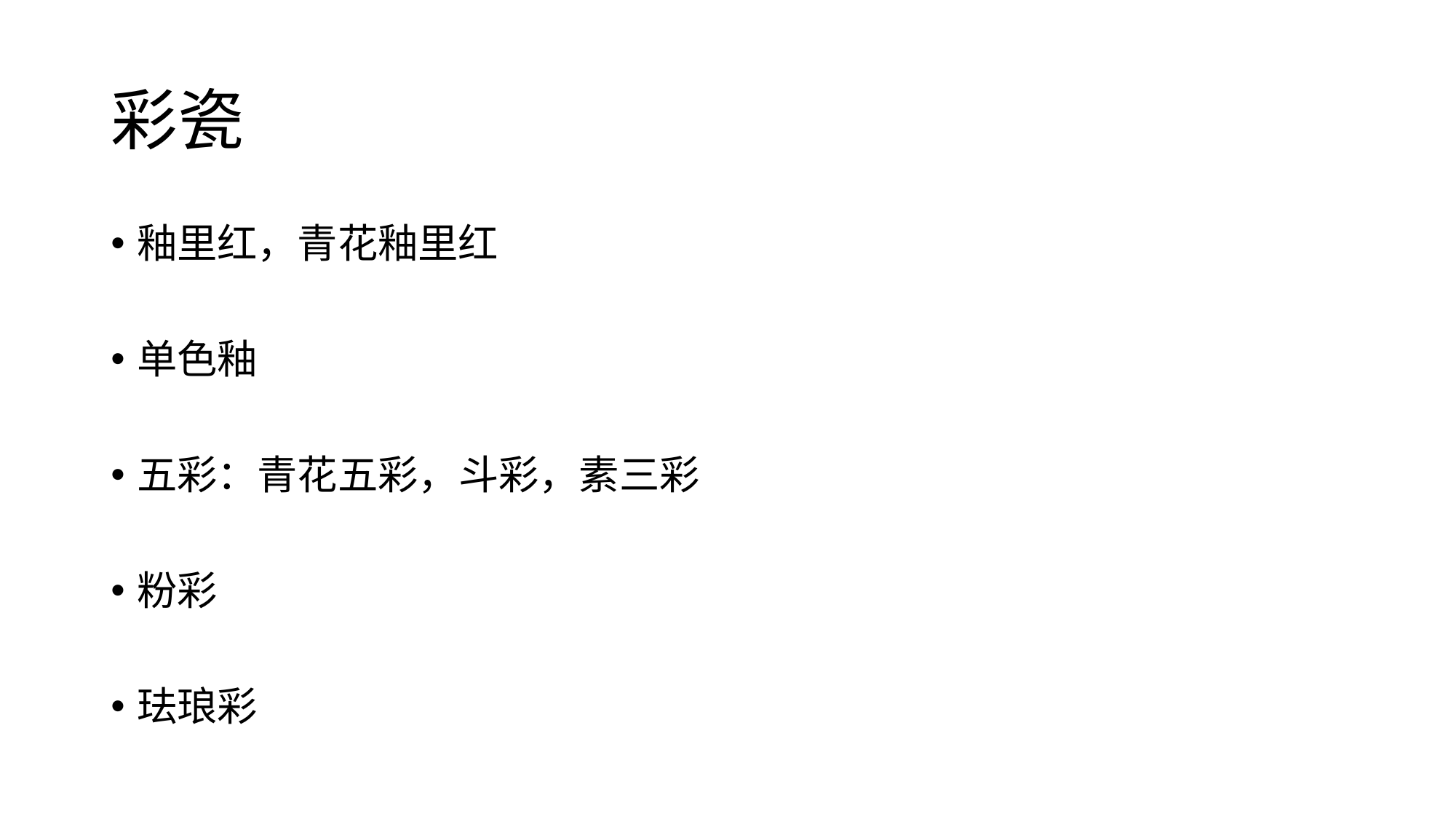

# 彩瓷
釉里红，青花釉里红

单色釉

五彩：青花五彩，斗彩，素三彩

粉彩

珐琅彩